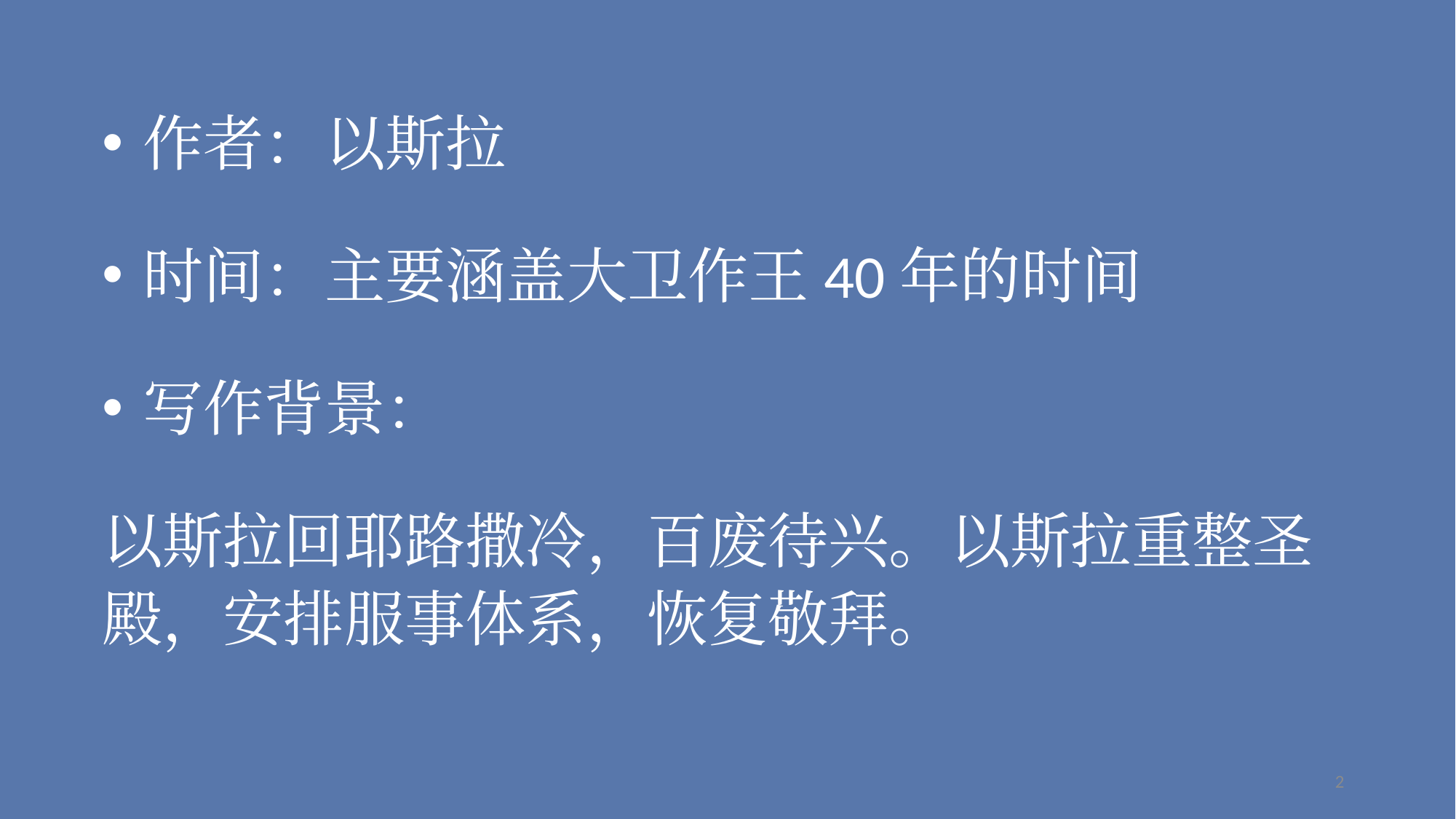

作者：以斯拉
时间：主要涵盖大卫作王40年的时间
写作背景：
以斯拉回耶路撒冷，百废待兴。以斯拉重整圣殿，安排服事体系，恢复敬拜。

2